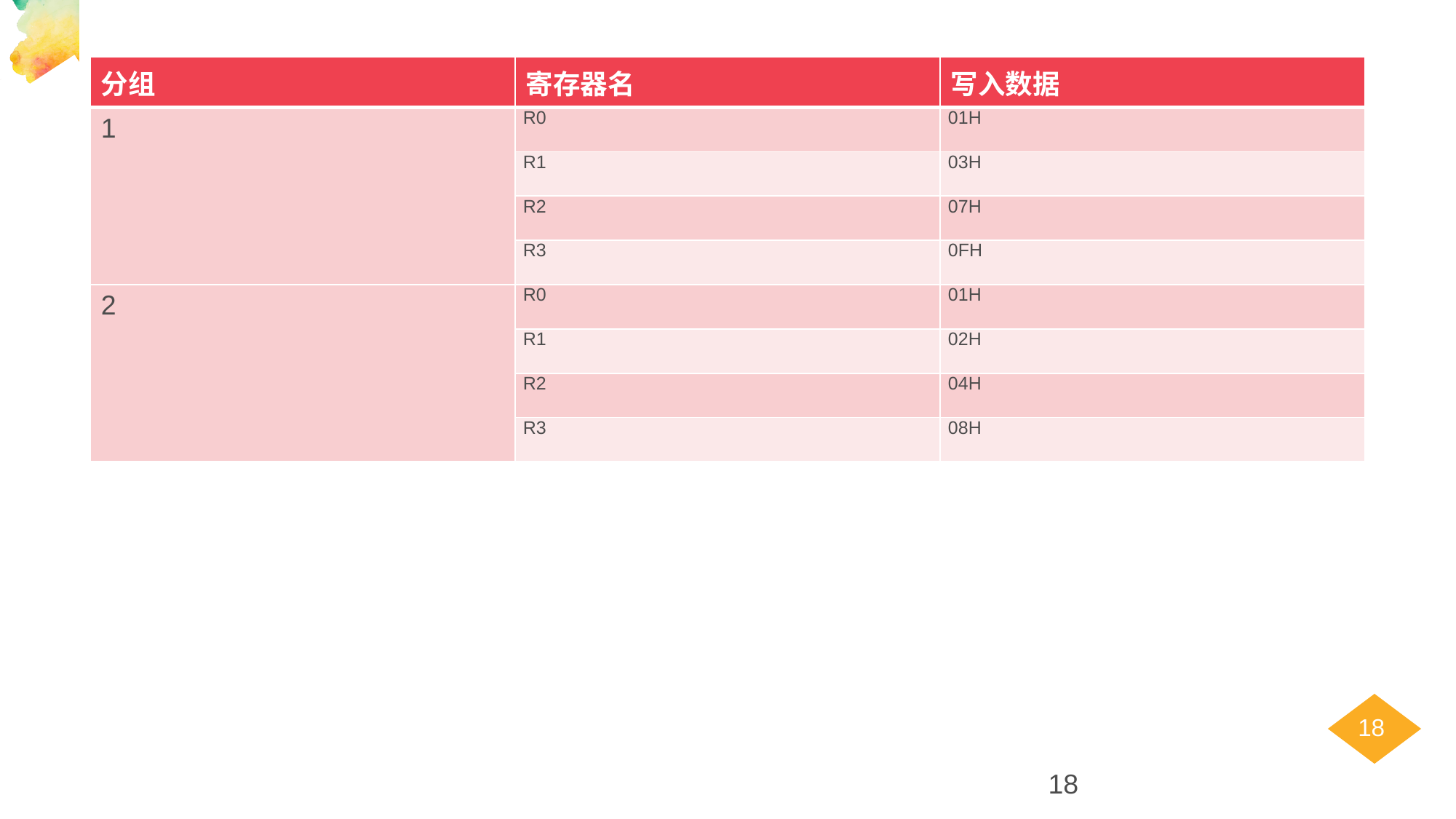

| 分组 | 寄存器名 | 写入数据 |
| --- | --- | --- |
| 1 | R0 | 01H |
|  | R1 | 03H |
|  | R2 | 07H |
|  | R3 | 0FH |
| 2 | R0 | 01H |
|  | R1 | 02H |
|  | R2 | 04H |
|  | R3 | 08H |
18